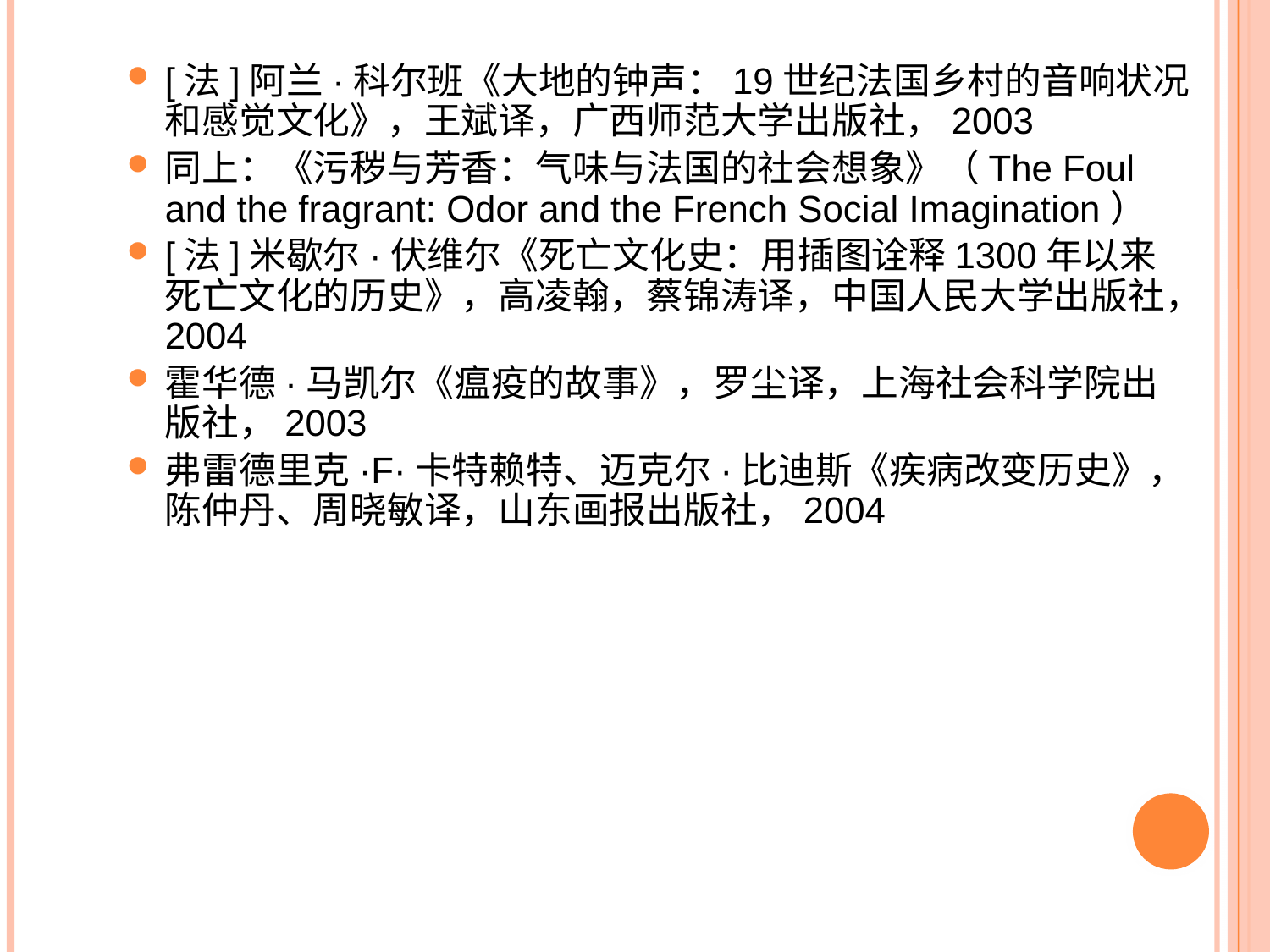

[法]阿兰·科尔班《大地的钟声：19世纪法国乡村的音响状况和感觉文化》，王斌译，广西师范大学出版社，2003
同上：《污秽与芳香：气味与法国的社会想象》（The Foul and the fragrant: Odor and the French Social Imagination）
[法]米歇尔·伏维尔《死亡文化史：用插图诠释1300年以来死亡文化的历史》，高凌翰，蔡锦涛译，中国人民大学出版社，2004
霍华德·马凯尔《瘟疫的故事》，罗尘译，上海社会科学院出版社，2003
弗雷德里克·F·卡特赖特、迈克尔·比迪斯《疾病改变历史》，陈仲丹、周晓敏译，山东画报出版社，2004